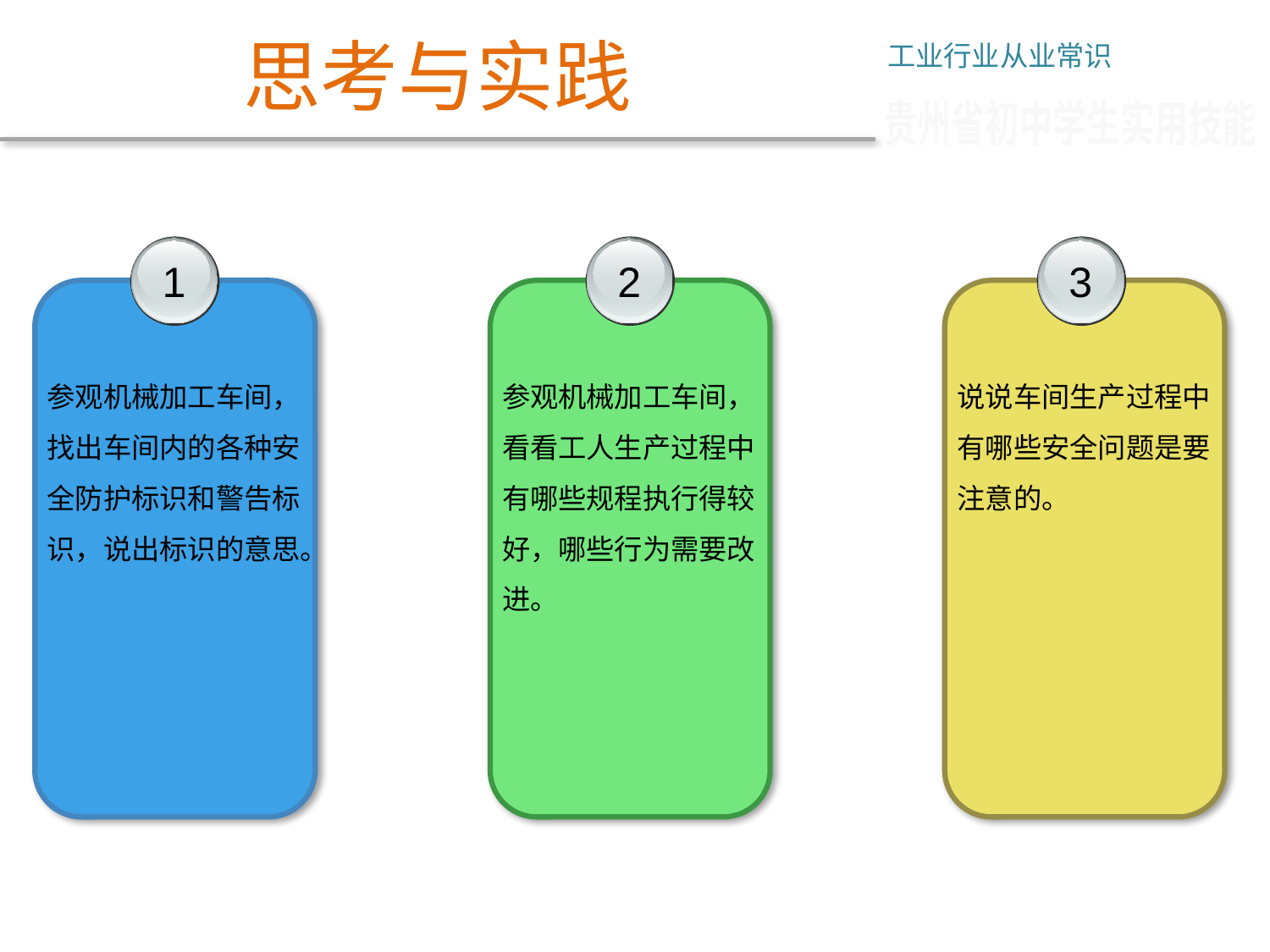

思考与实践
工业行业从业常识
贵州省初中学生实用技能

1

参观机械加工车间，找出车间内的各种安全防护标识和警告标识，说出标识的意思。

2

参观机械加工车间，看看工人生产过程中有哪些规程执行得较好，哪些行为需要改进。

3

说说车间生产过程中有哪些安全问题是要注意的。